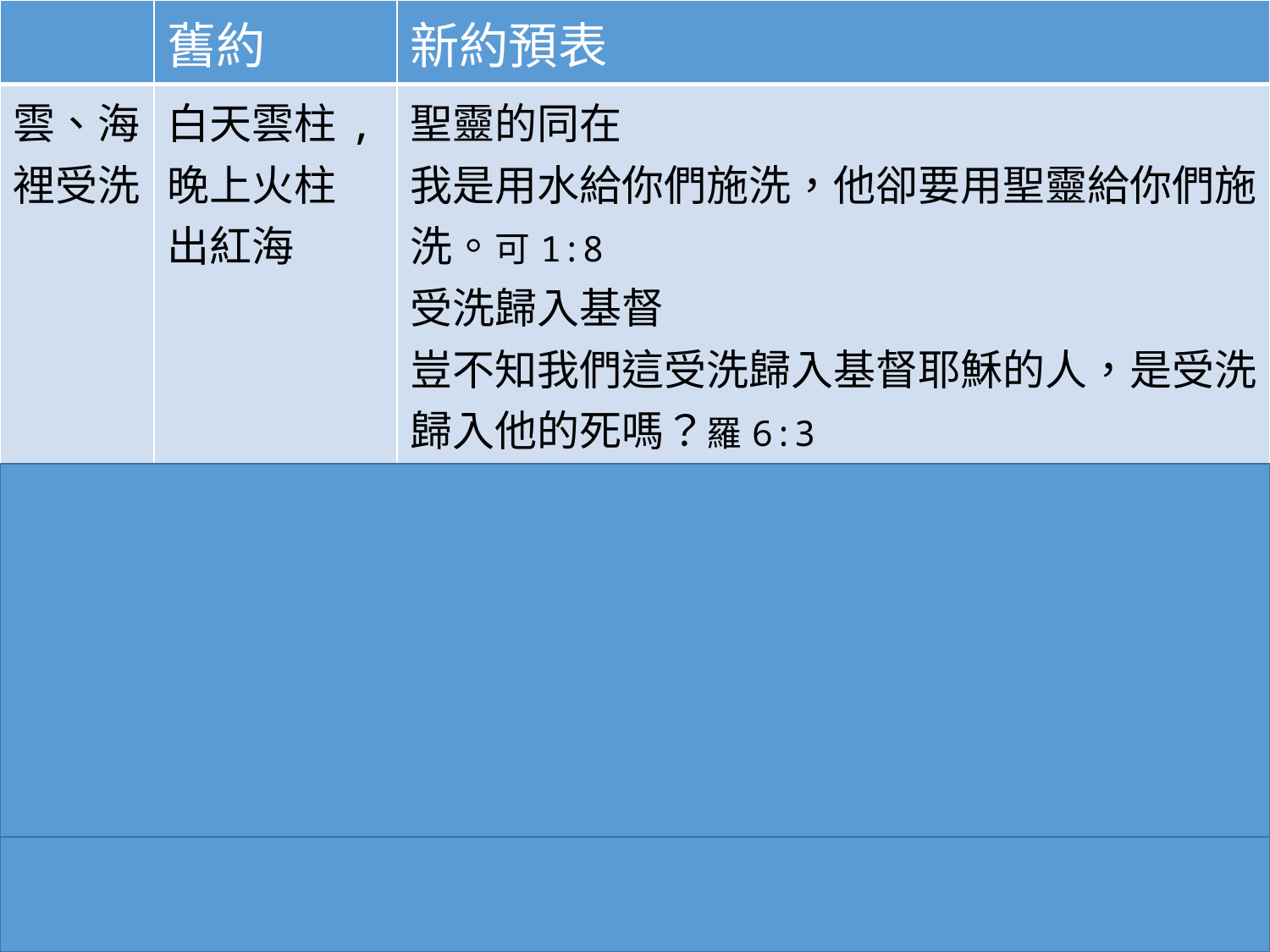

|  | 舊約 | 新約預表 |
| --- | --- | --- |
| 雲、海裡受洗 | 白天雲柱, 晚上火柱 出紅海 | 聖靈的同在 我是用水給你們施洗，他卻要用聖靈給你們施洗。可1:8 受洗歸入基督   豈不知我們這受洗歸入基督耶穌的人，是受洗歸入他的死嗎？羅6:3 你們受洗歸入基督的，都是披戴基督了 加3:27 |
| 靈食、靈水 | 嗎哪 從盤石流出的活水 | 基督是天上降下的靈糧 耶穌說：我就是生命的糧。到我這裡來的，必定不餓；信我的，永遠不渴。約6:35 我對你們所說的話就是靈，就是生命。約6:63 生命的活水 人若喝我所賜的水，就永遠不渴。我所賜的水要在他裡頭成為泉源，直湧到永生。約4:14 |
| 靈磐石 | 從盤石流出的活水 | 那磐石就是基督。 林前10:4  主乃活石 彼前2:4 |